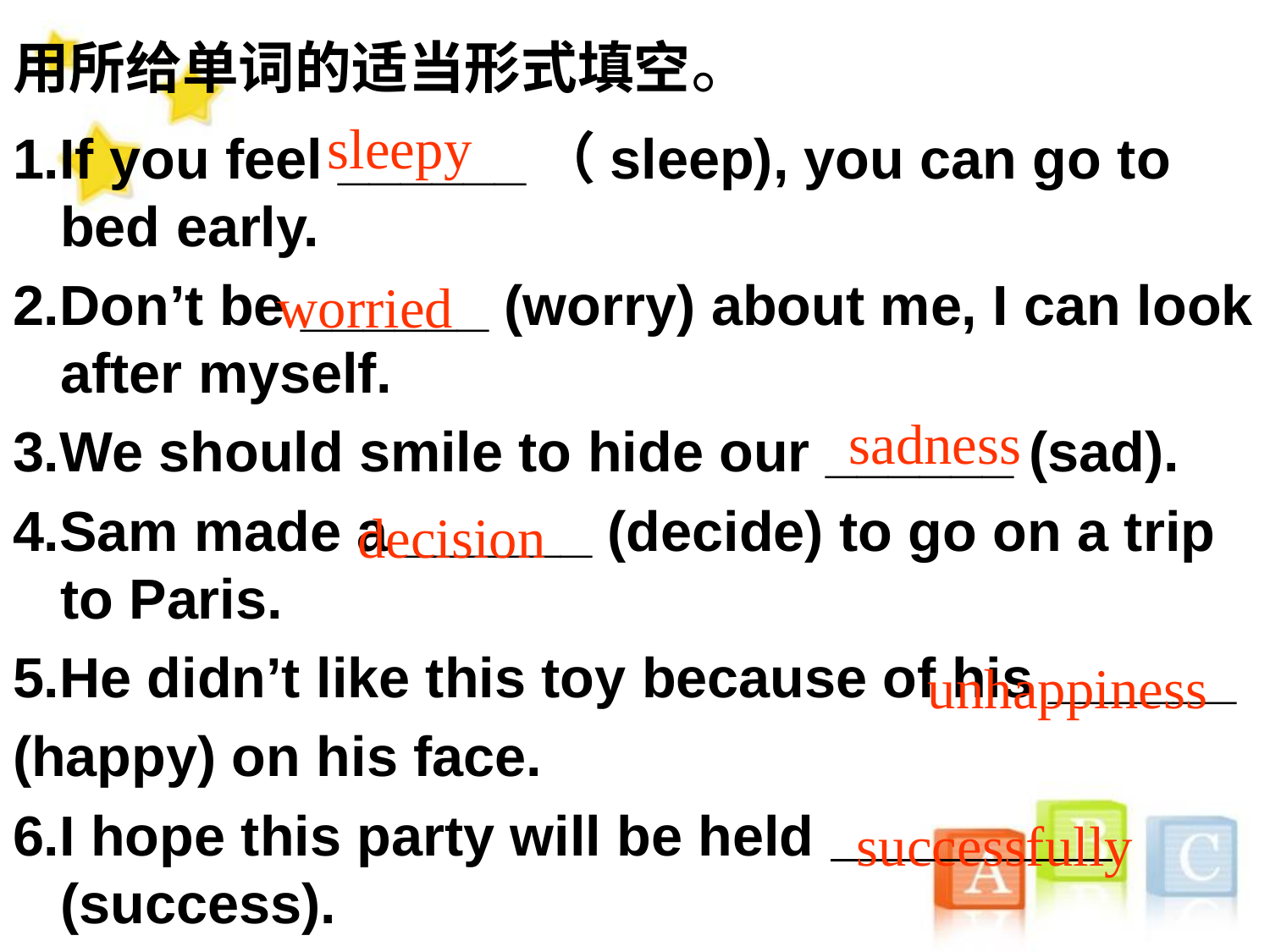

用所给单词的适当形式填空。
sleepy
1.If you feel ______（sleep), you can go to bed early.
2.Don’t be ______ (worry) about me, I can look after myself.
3.We should smile to hide our ______ (sad).
4.Sam made a ______ (decide) to go on a trip to Paris.
5.He didn’t like this toy because of his ______
(happy) on his face.
6.I hope this party will be held                    (success).

worried
sadness
decision
unhappiness
successfully